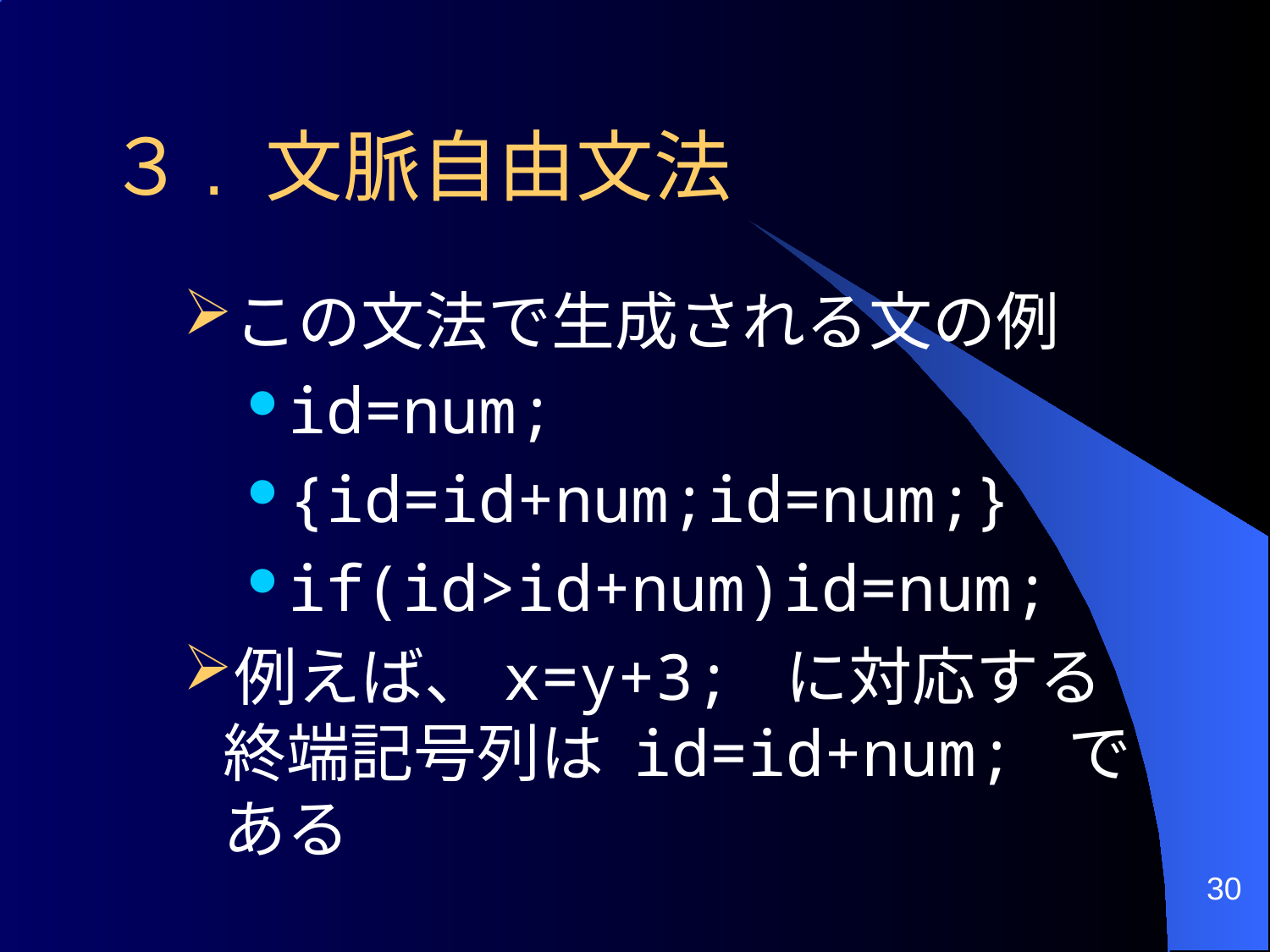

# ３. 文脈自由文法
この文法で生成される文の例
id=num;
{id=id+num;id=num;}
if(id>id+num)id=num;
例えば、x=y+3; に対応する終端記号列は id=id+num; である
30